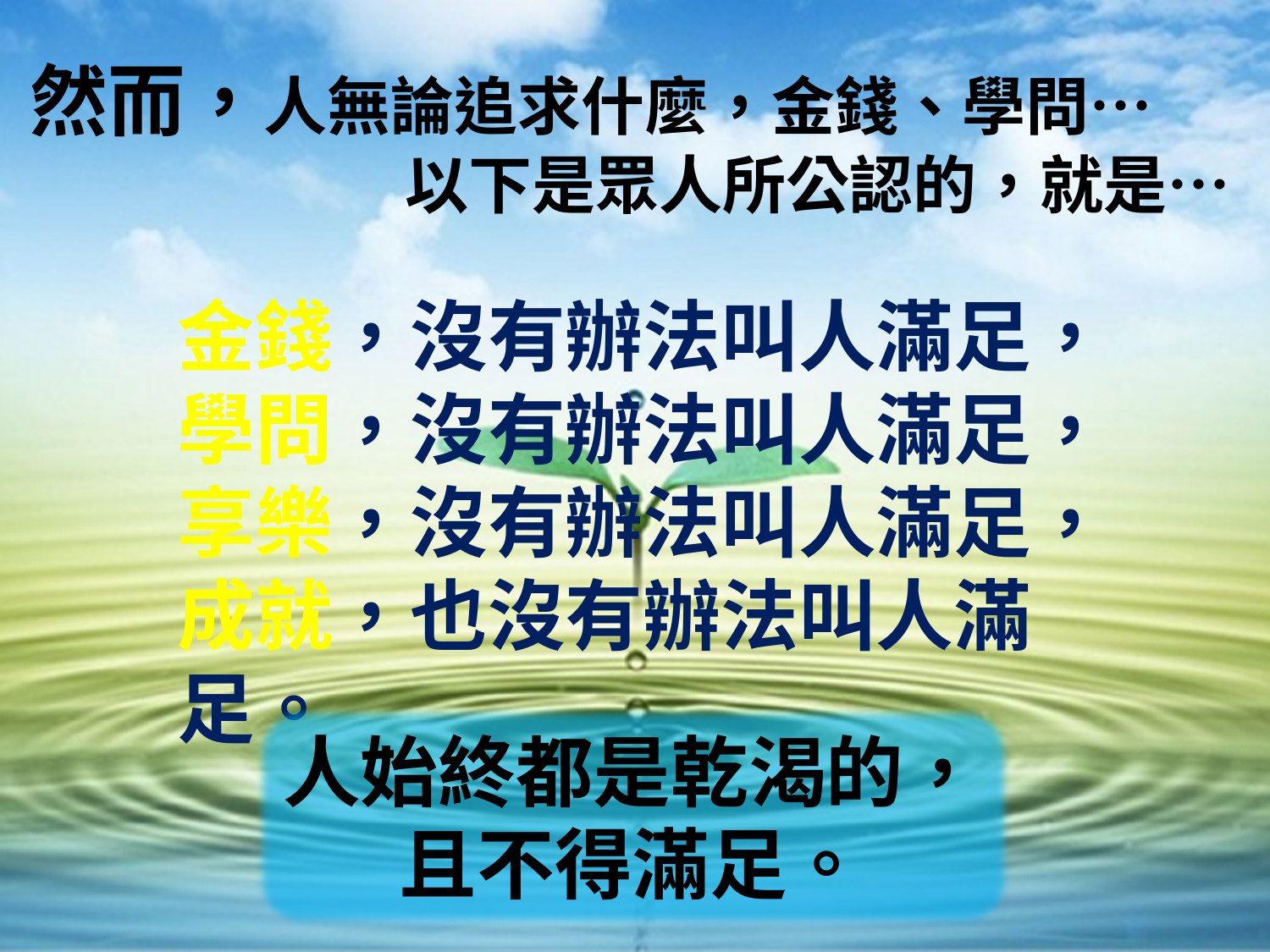

然而，人無論追求什麼，金錢、學問…
以下是眾人所公認的，就是…
金錢，沒有辦法叫人滿足，
學問，沒有辦法叫人滿足，
享樂，沒有辦法叫人滿足，
成就，也沒有辦法叫人滿足。
人始終都是乾渴的，
且不得滿足。